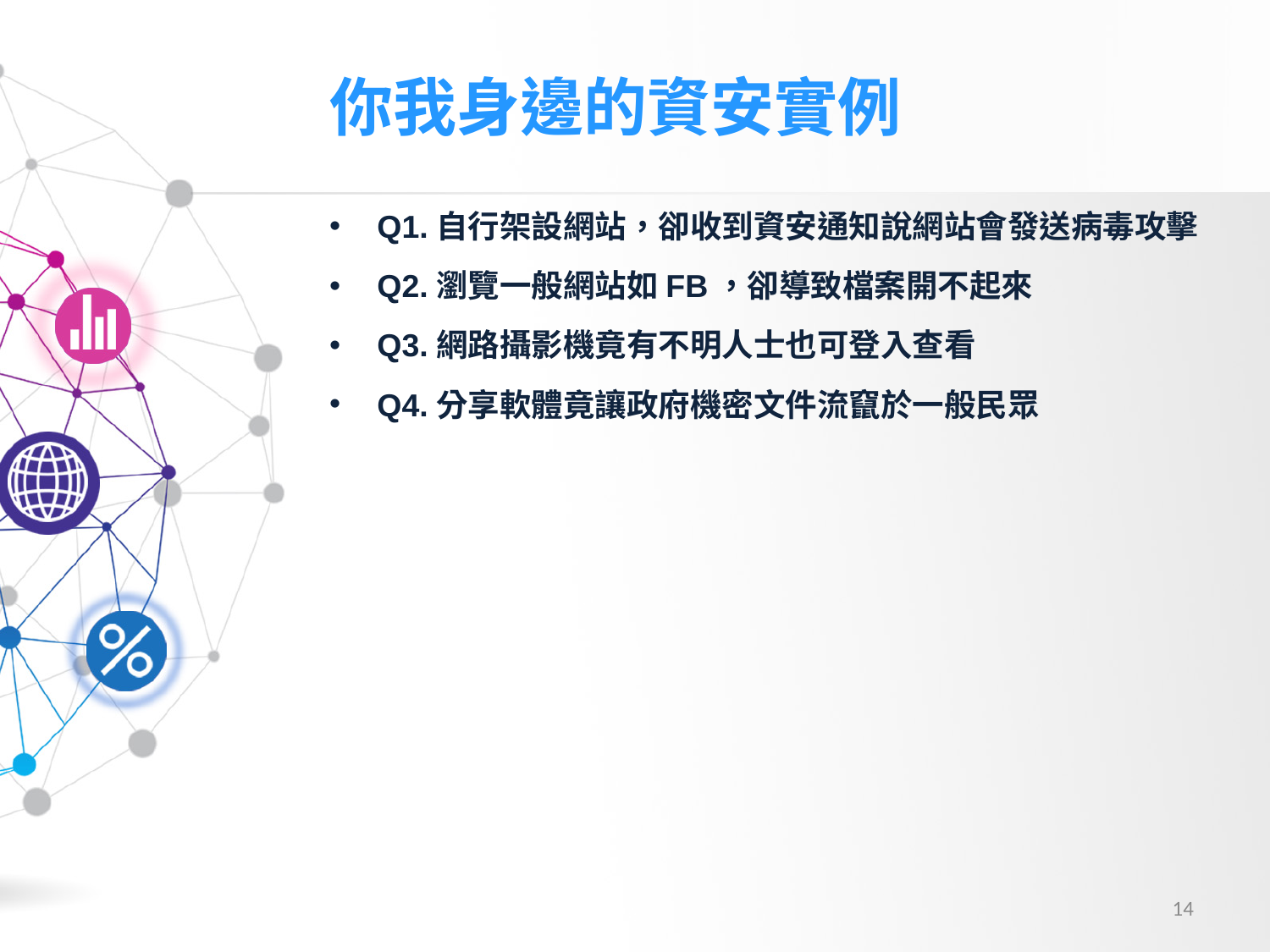

# 你我身邊的資安實例
Q1.自行架設網站，卻收到資安通知說網站會發送病毒攻擊
Q2.瀏覽一般網站如FB，卻導致檔案開不起來
Q3.網路攝影機竟有不明人士也可登入查看
Q4.分享軟體竟讓政府機密文件流竄於一般民眾
14